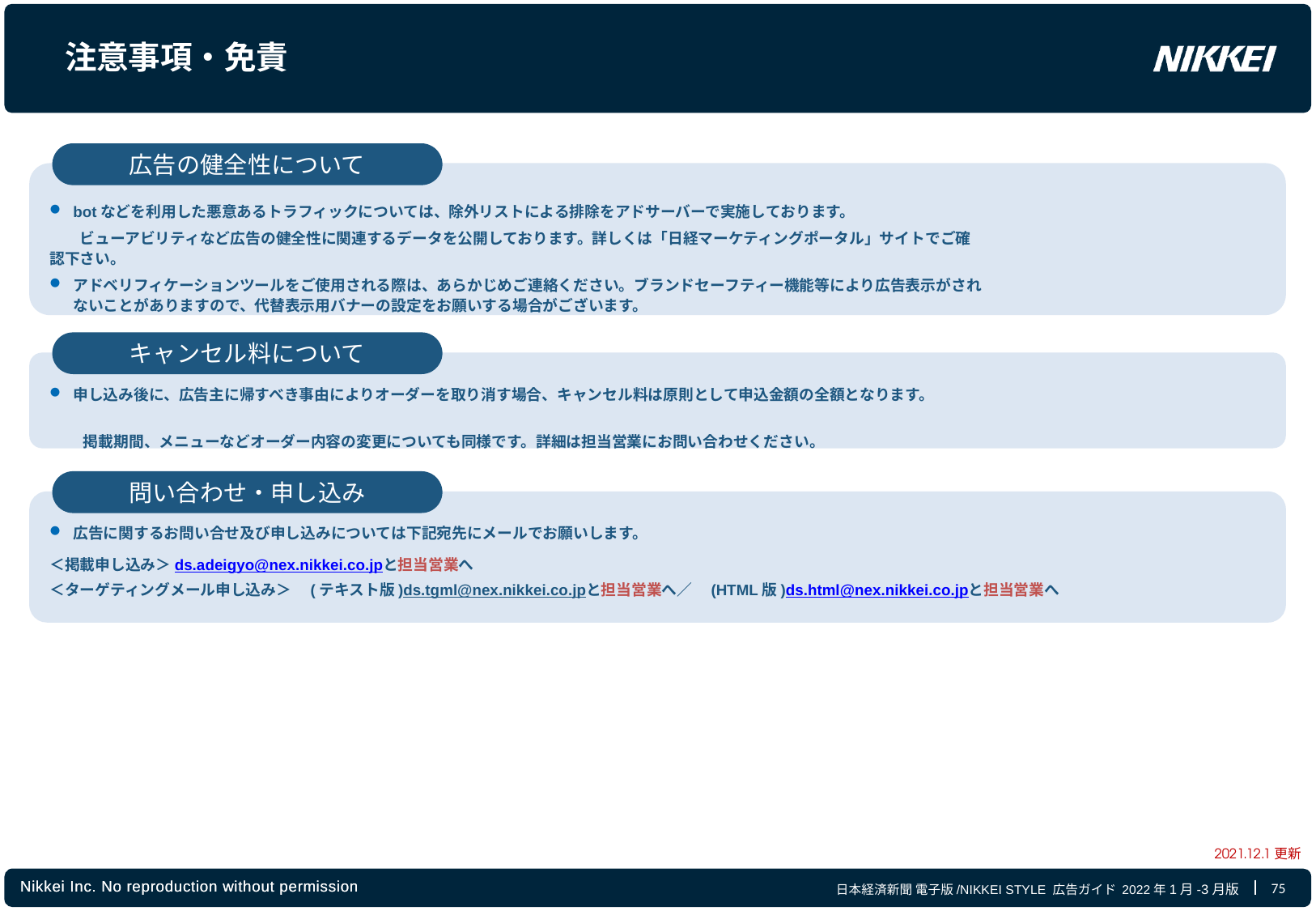

# 注意事項・免責
広告の健全性について

botなどを利用した悪意あるトラフィックについては、除外リストによる排除をアドサーバーで実施しております。
　　ビューアビリティなど広告の健全性に関連するデータを公開しております。詳しくは「日経マーケティングポータル」サイトでご確認下さい。
アドベリフィケーションツールをご使用される際は、あらかじめご連絡ください。ブランドセーフティー機能等により広告表示がされないことがありますので、代替表示用バナーの設定をお願いする場合がございます。
キャンセル料について

申し込み後に、広告主に帰すべき事由によりオーダーを取り消す場合、キャンセル料は原則として申込金額の全額となります。
　　 掲載期間、メニューなどオーダー内容の変更についても同様です。詳細は担当営業にお問い合わせください。
問い合わせ・申し込み

広告に関するお問い合せ及び申し込みについては下記宛先にメールでお願いします。
＜掲載申し込み＞ds.adeigyo@nex.nikkei.co.jpと担当営業へ
＜ターゲティングメール申し込み＞　(テキスト版)ds.tgml@nex.nikkei.co.jpと担当営業へ／　(HTML版)ds.html@nex.nikkei.co.jpと担当営業へ
2021.12.1更新